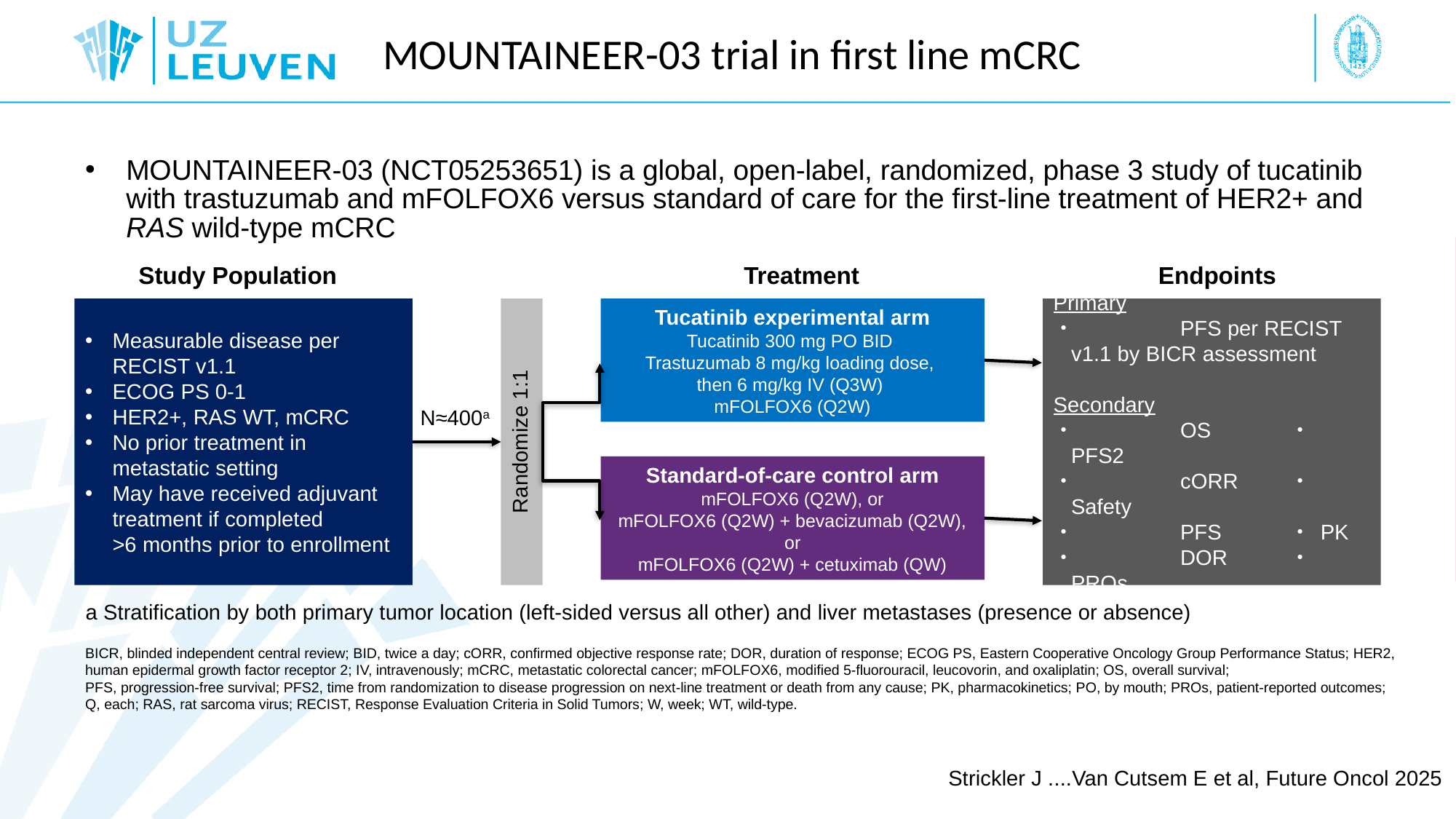

MOUNTAINEER-03 trial in first line mCRC
MOUNTAINEER-03 (NCT05253651) is a global, open-label, randomized, phase 3 study of tucatinib with trastuzumab and mFOLFOX6 versus standard of care for the first-line treatment of HER2+ and RAS wild-type mCRC
Study Population
Treatment
Endpoints
Measurable disease per RECIST v1.1
ECOG PS 0-1
HER2+, RAS WT, mCRC
No prior treatment in metastatic setting
May have received adjuvant treatment if completed
>6 months prior to enrollment
Tucatinib experimental arm
Tucatinib 300 mg PO BID
Trastuzumab 8 mg/kg loading dose,
then 6 mg/kg IV (Q3W)
mFOLFOX6 (Q2W)
Primary
・	PFS per RECIST v1.1 by BICR assessment

Secondary
・	OS 	・ PFS2
・	cORR	・ Safety
・	PFS	・ PK
・	DOR	・ PROs
N≈400a
Randomize 1:1
Standard-of-care control arm
mFOLFOX6 (Q2W), or
mFOLFOX6 (Q2W) + bevacizumab (Q2W),
or
mFOLFOX6 (Q2W) + cetuximab (QW)
a Stratification by both primary tumor location (left-sided versus all other) and liver metastases (presence or absence)
BICR, blinded independent central review; BID, twice a day; cORR, confirmed objective response rate; DOR, duration of response; ECOG PS, Eastern Cooperative Oncology Group Performance Status; HER2, human epidermal growth factor receptor 2; IV, intravenously; mCRC, metastatic colorectal cancer; mFOLFOX6, modified 5-fluorouracil, leucovorin, and oxaliplatin; OS, overall survival;
PFS, progression-free survival; PFS2, time from randomization to disease progression on next-line treatment or death from any cause; PK, pharmacokinetics; PO, by mouth; PROs, patient-reported outcomes; Q, each; RAS, rat sarcoma virus; RECIST, Response Evaluation Criteria in Solid Tumors; W, week; WT, wild-type.
Strickler J ....Van Cutsem E et al, Future Oncol 2025